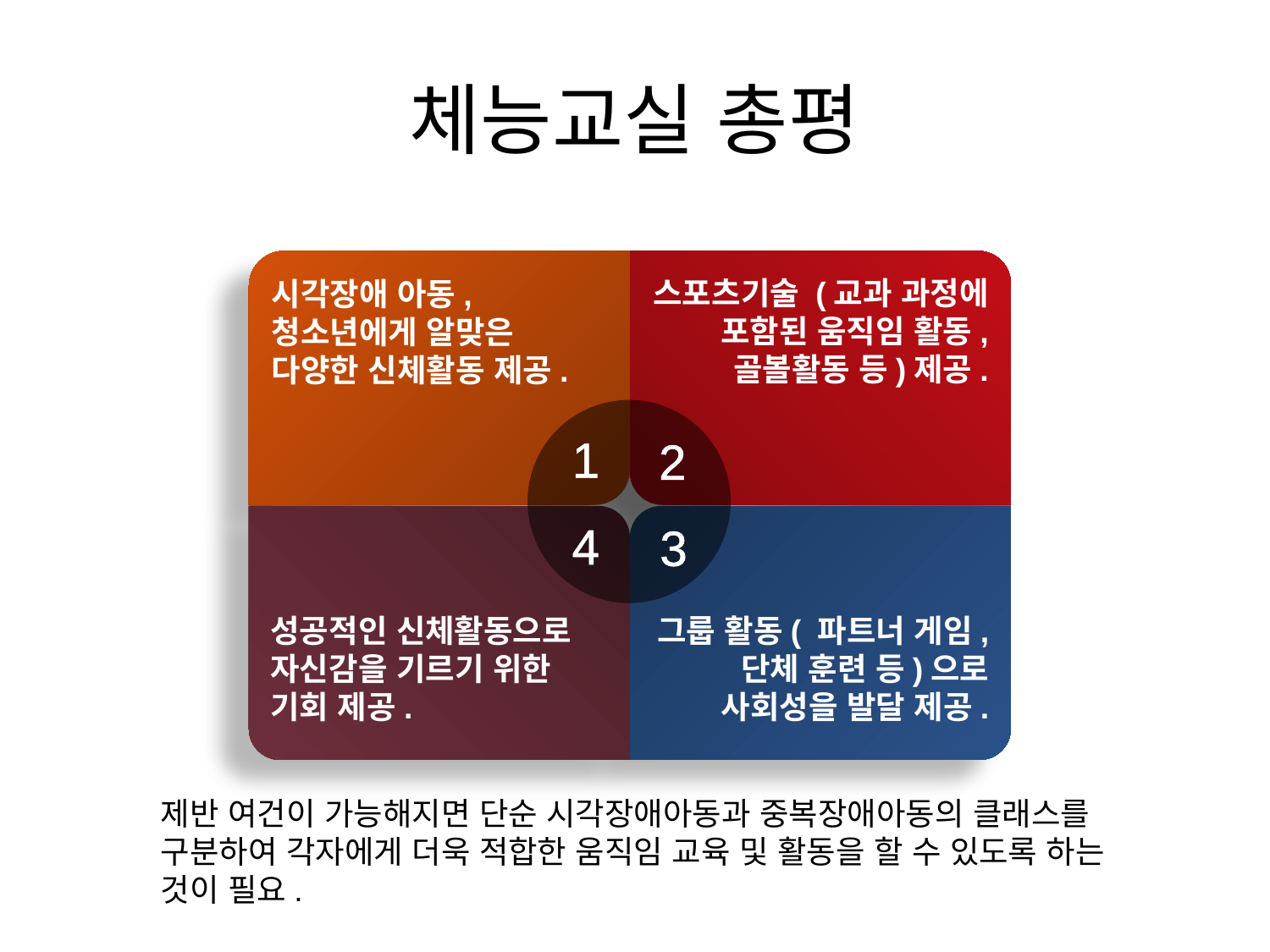

# 체능교실 총평
시각장애 아동,청소년에게 알맞은 다양한 신체활동 제공.
스포츠기술 (교과 과정에 포함된 움직임 활동, 골볼활동 등)제공.

1
2
성공적인 신체활동으로 자신감을 기르기 위한 기회 제공.
그룹 활동( 파트너 게임, 단체 훈련 등)으로 사회성을 발달 제공.
4
3
제반 여건이 가능해지면 단순 시각장애아동과 중복장애아동의 클래스를 구분하여 각자에게 더욱 적합한 움직임 교육 및 활동을 할 수 있도록 하는 것이 필요.
Designed by Guild Design Inc.